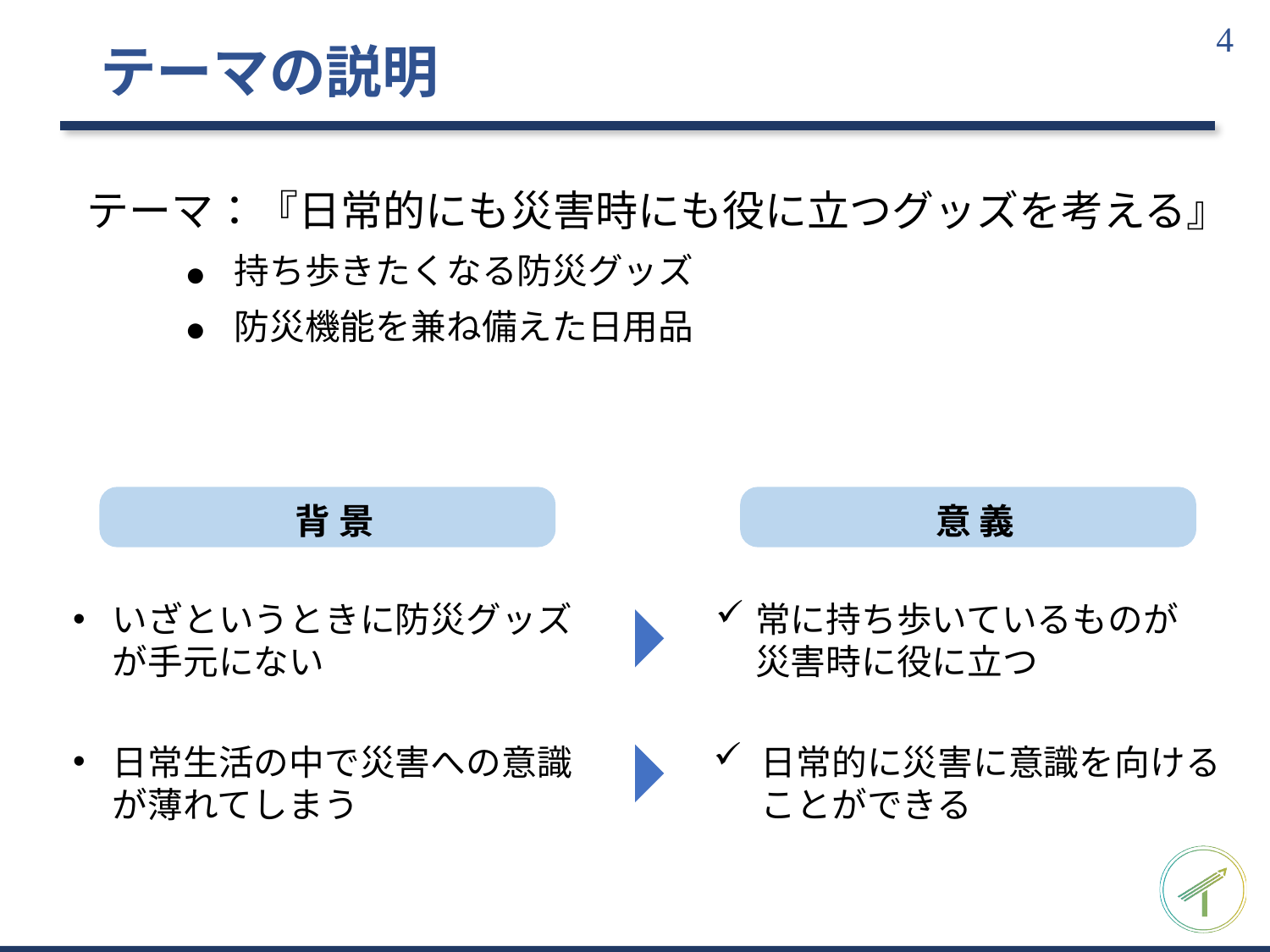

# テーマの説明
テーマ：『日常的にも災害時にも役に立つグッズを考える』
持ち歩きたくなる防災グッズ
防災機能を兼ね備えた日用品
背 景
意 義
いざというときに防災グッズが手元にない
常に持ち歩いているものが災害時に役に立つ

日常生活の中で災害への意識が薄れてしまう
日常的に災害に意識を向けることができる